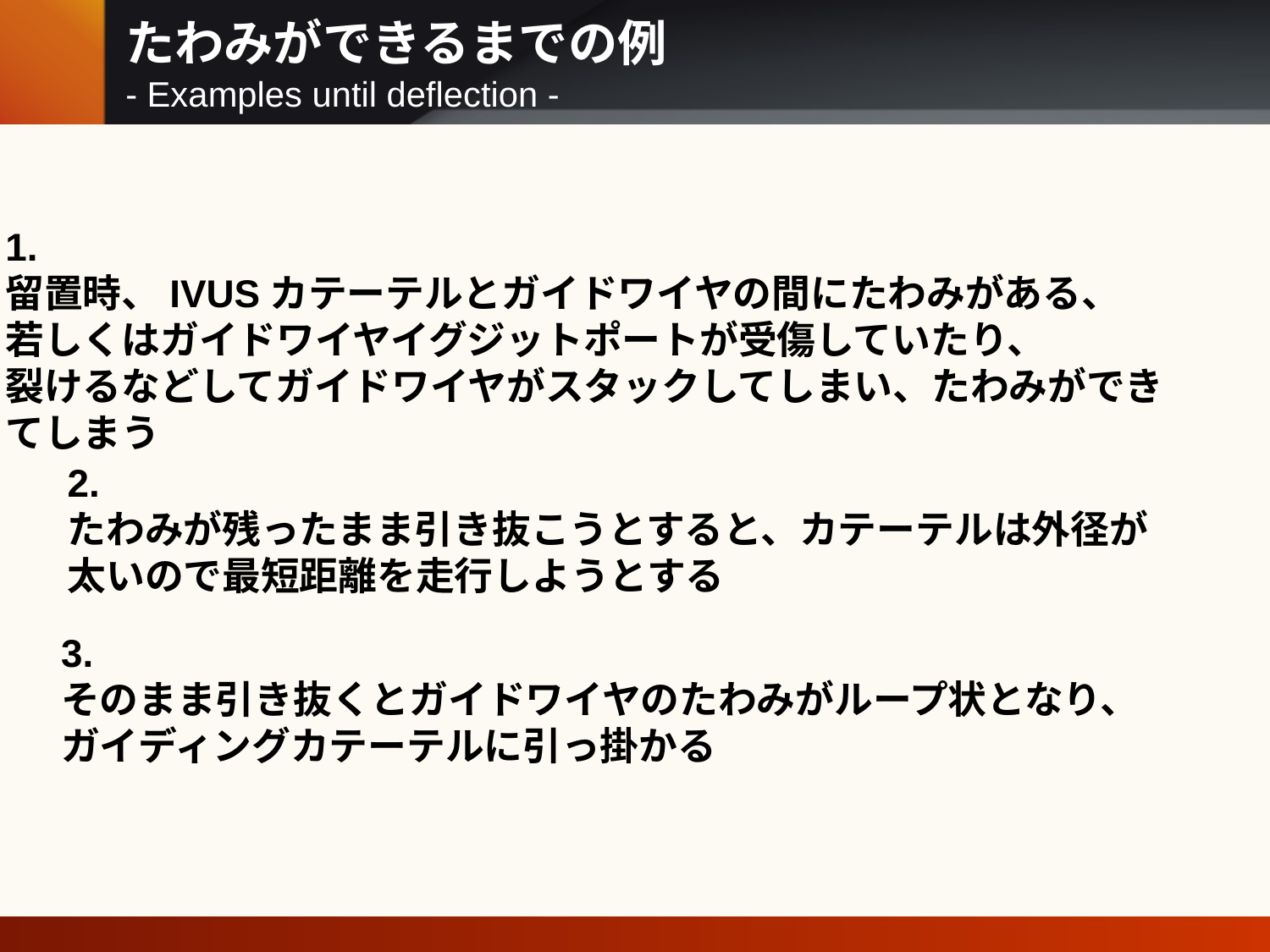

たわみができるまでの例
- Examples until deflection -
1.
留置時、IVUSカテーテルとガイドワイヤの間にたわみがある、
若しくはガイドワイヤイグジットポートが受傷していたり、
裂けるなどしてガイドワイヤがスタックしてしまい、たわみができ
てしまう

2.
たわみが残ったまま引き抜こうとすると、カテーテルは外径が
太いので最短距離を走行しようとする
3.
そのまま引き抜くとガイドワイヤのたわみがループ状となり、
ガイディングカテーテルに引っ掛かる